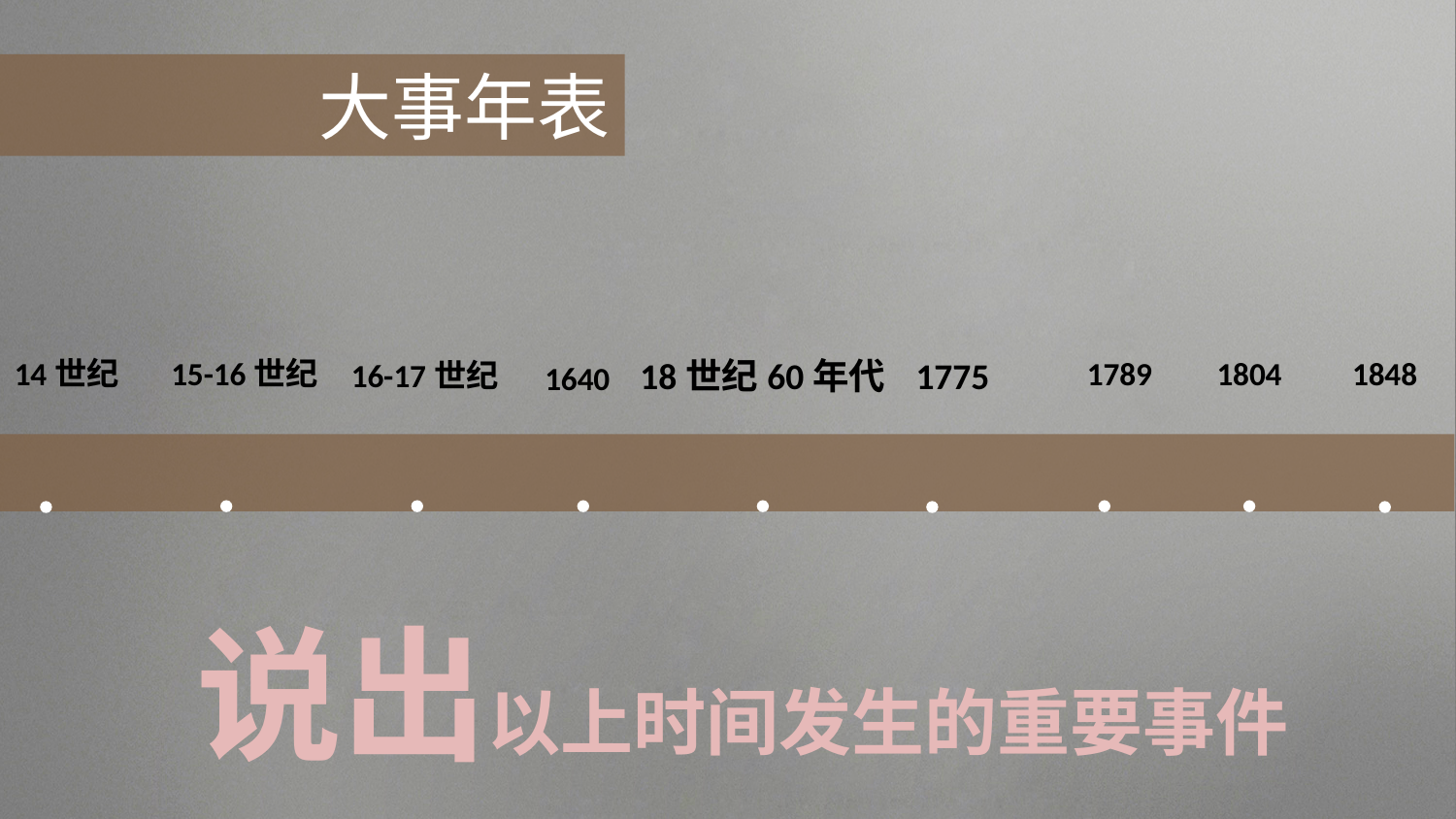

大事年表
14世纪
15-16世纪
18世纪60年代
1775
1789
1804
1848
16-17世纪
1640

说出以上时间发生的重要事件